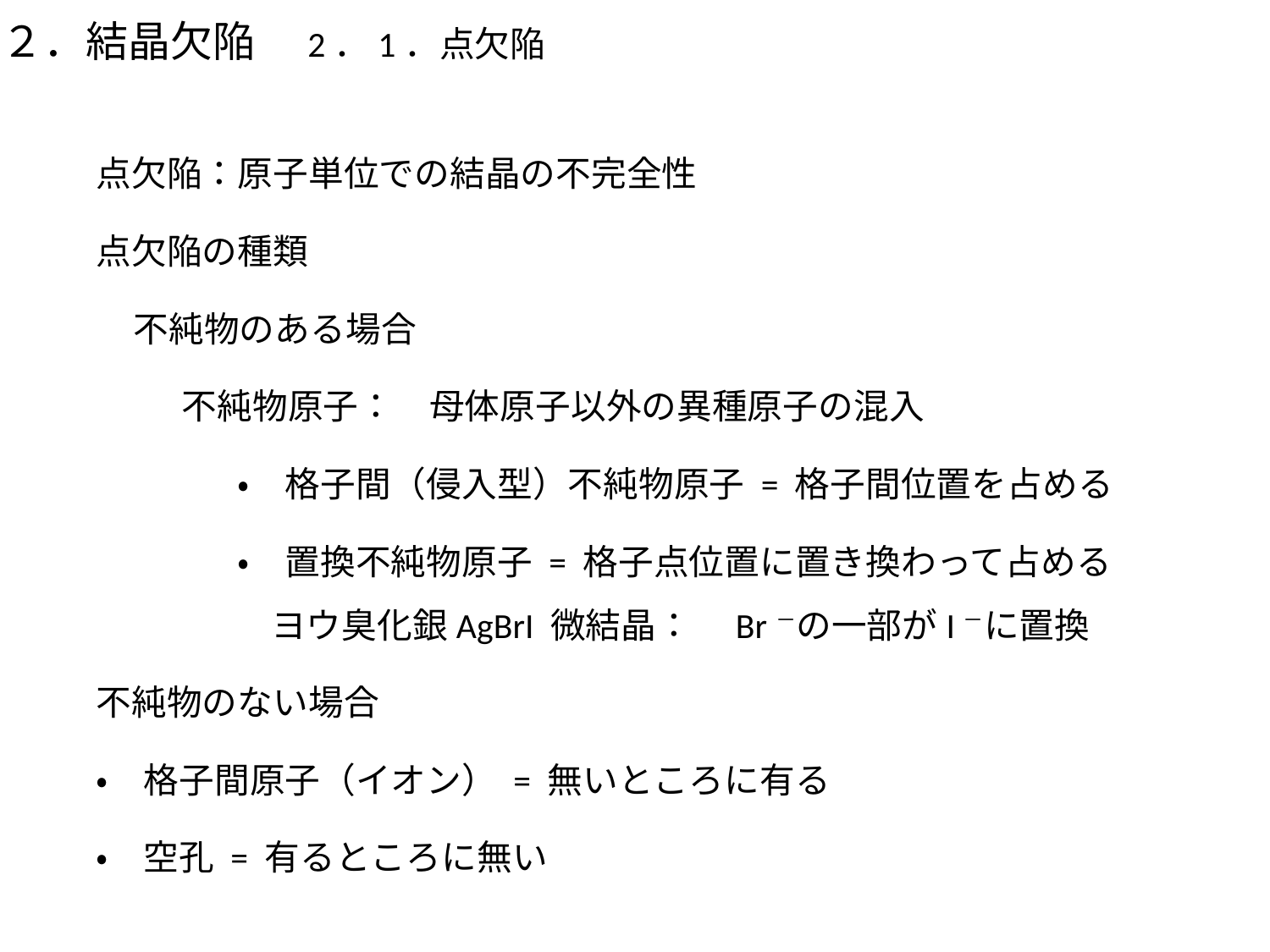

２．結晶欠陥　2．1．点欠陥
点欠陥：原子単位での結晶の不完全性
点欠陥の種類
不純物のある場合
　不純物原子：　母体原子以外の異種原子の混入
　　　　・　格子間（侵入型）不純物原子 = 格子間位置を占める
　　　　・　置換不純物原子 = 格子点位置に置き換わって占める
ヨウ臭化銀AgBrI 微結晶：　Br－の一部がI－に置換
不純物のない場合
・　格子間原子（イオン） = 無いところに有る
・　空孔 = 有るところに無い